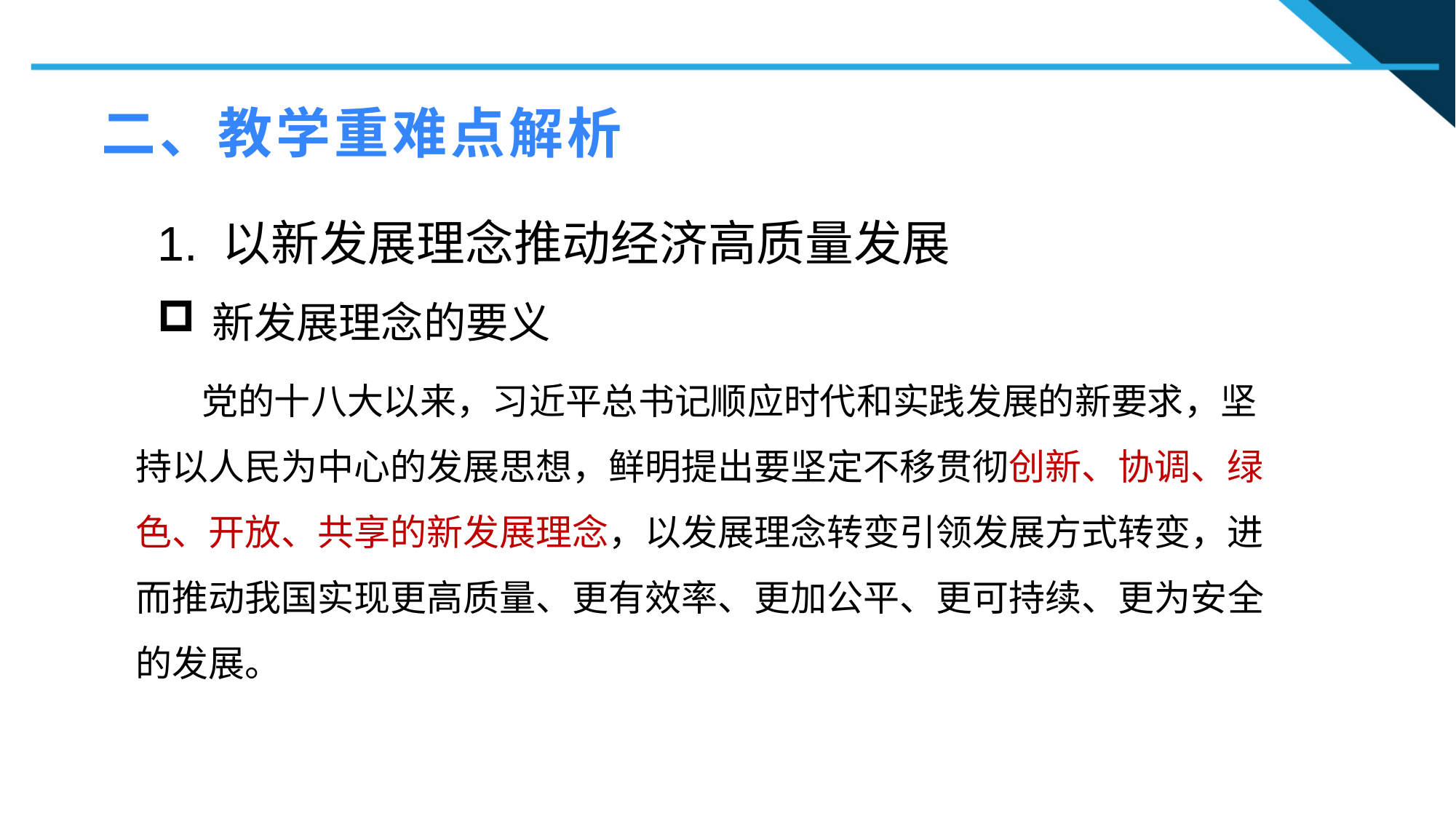

二、教学重难点解析
1. 以新发展理念推动经济高质量发展
新发展理念的要义

1
       党的十八大以来，习近平总书记顺应时代和实践发展的新要求，坚持以人民为中心的发展思想，鲜明提出要坚定不移贯彻创新、协调、绿色、开放、共享的新发展理念，以发展理念转变引领发展方式转变，进而推动我国实现更高质量、更有效率、更加公平、更可持续、更为安全的发展。
2
2
n